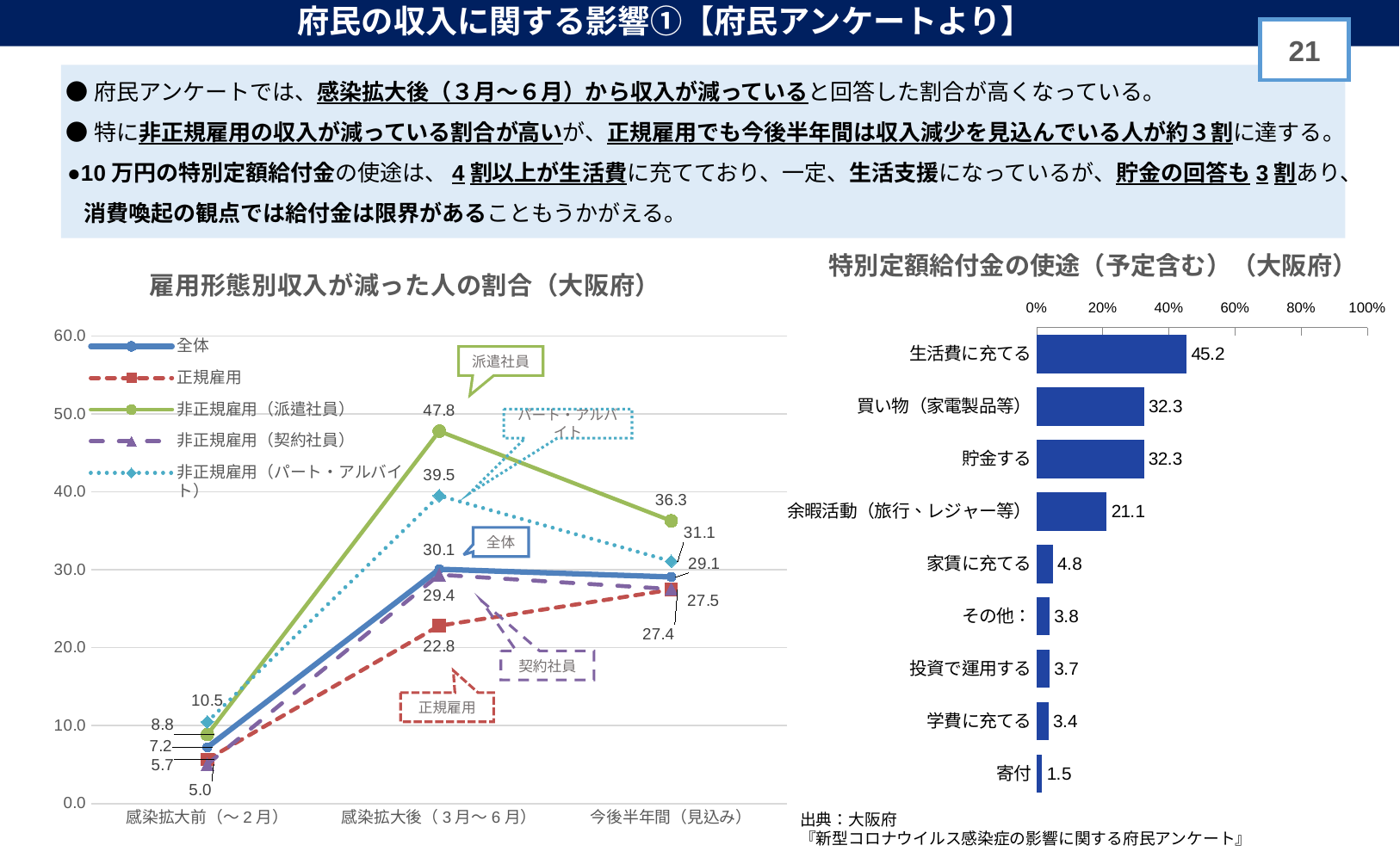

# 府民の収入に関する影響①【府民アンケートより】
21
 ●府民アンケートでは、感染拡大後（３月～６月）から収入が減っていると回答した割合が高くなっている。
 ●特に非正規雇用の収入が減っている割合が高いが、正規雇用でも今後半年間は収入減少を見込んでいる人が約３割に達する。
 ●10万円の特別定額給付金の使途は、4割以上が生活費に充てており、一定、生活支援になっているが、貯金の回答も3割あり、消費喚起の観点では給付金は限界があることもうかがえる。

### Chart: 雇用形態別収入が減った人の割合（大阪府）

| Category | 全体 | 正規雇用 | 非正規雇用（派遣社員） | 非正規雇用（契約社員） | 非正規雇用（パート・アルバイト） |
|---|---|---|---|---|---|
| 感染拡大前（～2月） | 7.2136563876652 | 5.6782334384858 | 8.8495575221239 | 5.045871559633 | 10.486891385768 |
| 感染拡大後（3月～6月） | 30.066079295154 | 22.818086225026 | 47.787610619469 | 29.357798165138 | 39.513108614232 |
| 今後半年間（見込み） | 29.074889867841 | 27.444794952681 | 36.283185840708 | 27.522935779817 | 31.086142322097 |
特別定額給付金の使途（予定含む）（大阪府）

### Chart

| Category |  |
|---|---|
| 生活費に充てる | 45.186399016796 |
| 買い物（家電製品等） | 32.322818517001 |
| 貯金する | 32.281851700123 |
| 余暇活動（旅行、レジャー等） | 21.056943875461 |
| 家賃に充てる | 4.7521507578861 |
| その他： | 3.7689471528062 |
| 投資で運用する | 3.7279803359279002 |
| 学費に充てる | 3.4412126177796 |
| 寄付 | 1.5157722244982001 |
派遣社員
パート・アルバイト
全体
契約社員
正規雇用
出典：大阪府
『新型コロナウイルス感染症の影響に関する府民アンケート』